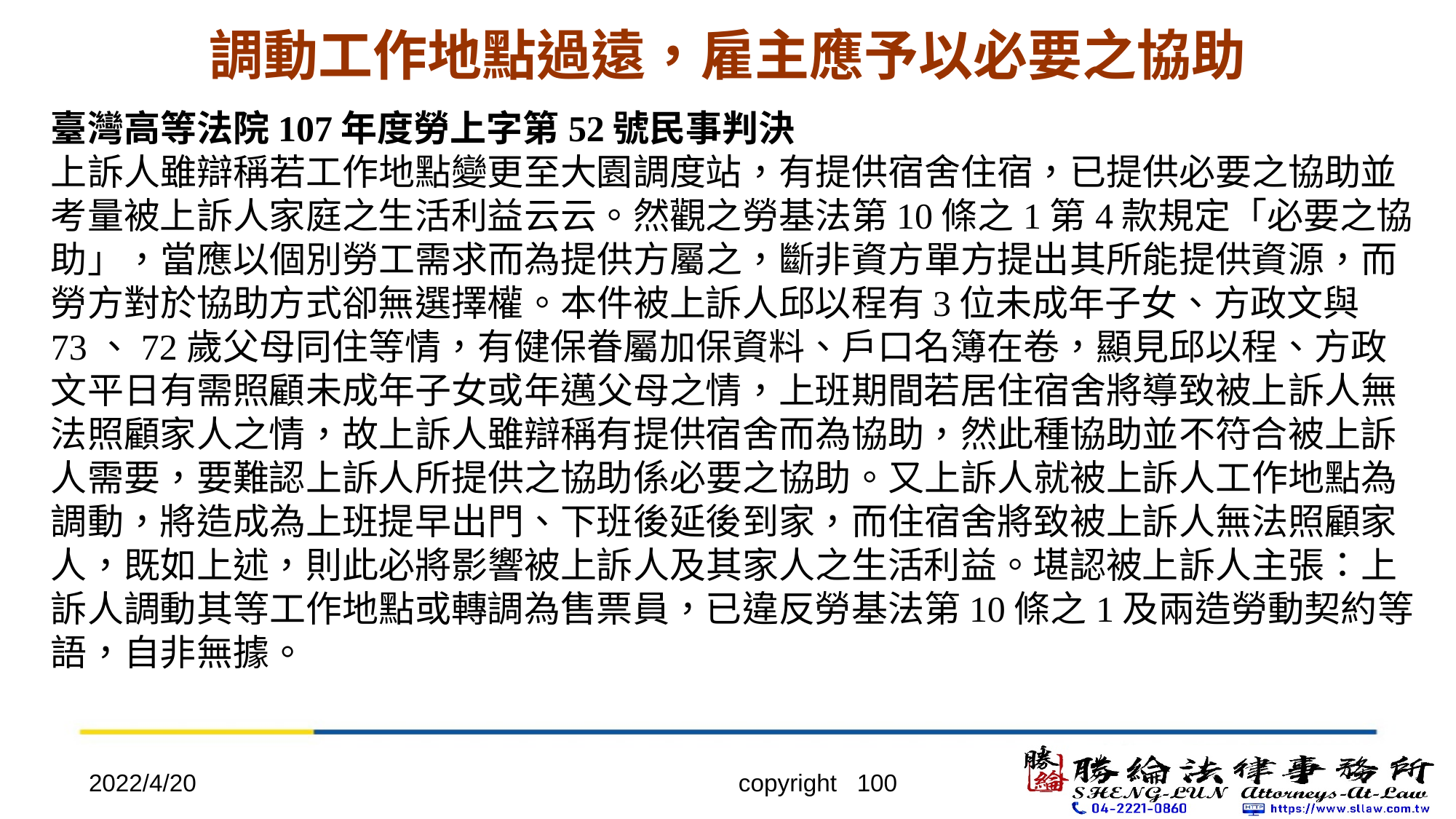

# 調動工作地點過遠，雇主應予以必要之協助
臺灣高等法院107年度勞上字第52號民事判決
上訴人雖辯稱若工作地點變更至大園調度站，有提供宿舍住宿，已提供必要之協助並考量被上訴人家庭之生活利益云云。然觀之勞基法第10條之1第4款規定「必要之協助」，當應以個別勞工需求而為提供方屬之，斷非資方單方提出其所能提供資源，而勞方對於協助方式卻無選擇權。本件被上訴人邱以程有3位未成年子女、方政文與73、72歲父母同住等情，有健保眷屬加保資料、戶口名簿在卷，顯見邱以程、方政文平日有需照顧未成年子女或年邁父母之情，上班期間若居住宿舍將導致被上訴人無法照顧家人之情，故上訴人雖辯稱有提供宿舍而為協助，然此種協助並不符合被上訴人需要，要難認上訴人所提供之協助係必要之協助。又上訴人就被上訴人工作地點為調動，將造成為上班提早出門、下班後延後到家，而住宿舍將致被上訴人無法照顧家人，既如上述，則此必將影響被上訴人及其家人之生活利益。堪認被上訴人主張：上訴人調動其等工作地點或轉調為售票員，已違反勞基法第10條之1及兩造勞動契約等語，自非無據。
2022/4/20
copyright   100